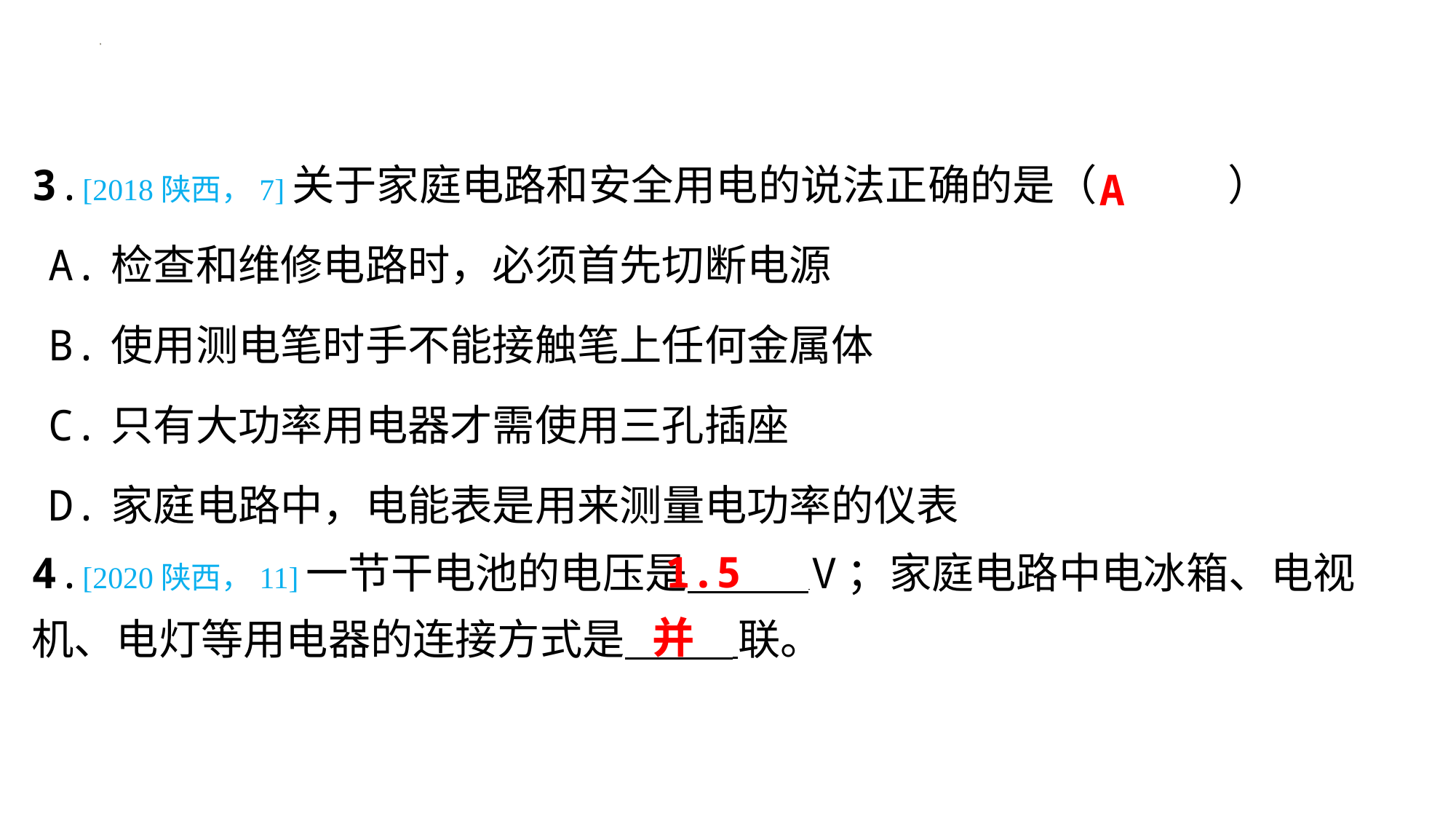

3.[2018陕西，7]关于家庭电路和安全用电的说法正确的是（　A　）
A
| A.检查和维修电路时，必须首先切断电源 |
| --- |
| B.使用测电笔时手不能接触笔上任何金属体 |
| C.只有大功率用电器才需使用三孔插座 |
| D.家庭电路中，电能表是用来测量电功率的仪表 |
1.5
4.[2020陕西，11]一节干电池的电压是                   V；家庭电路中电冰箱、电视
机、电灯等用电器的连接方式是                 联。
并